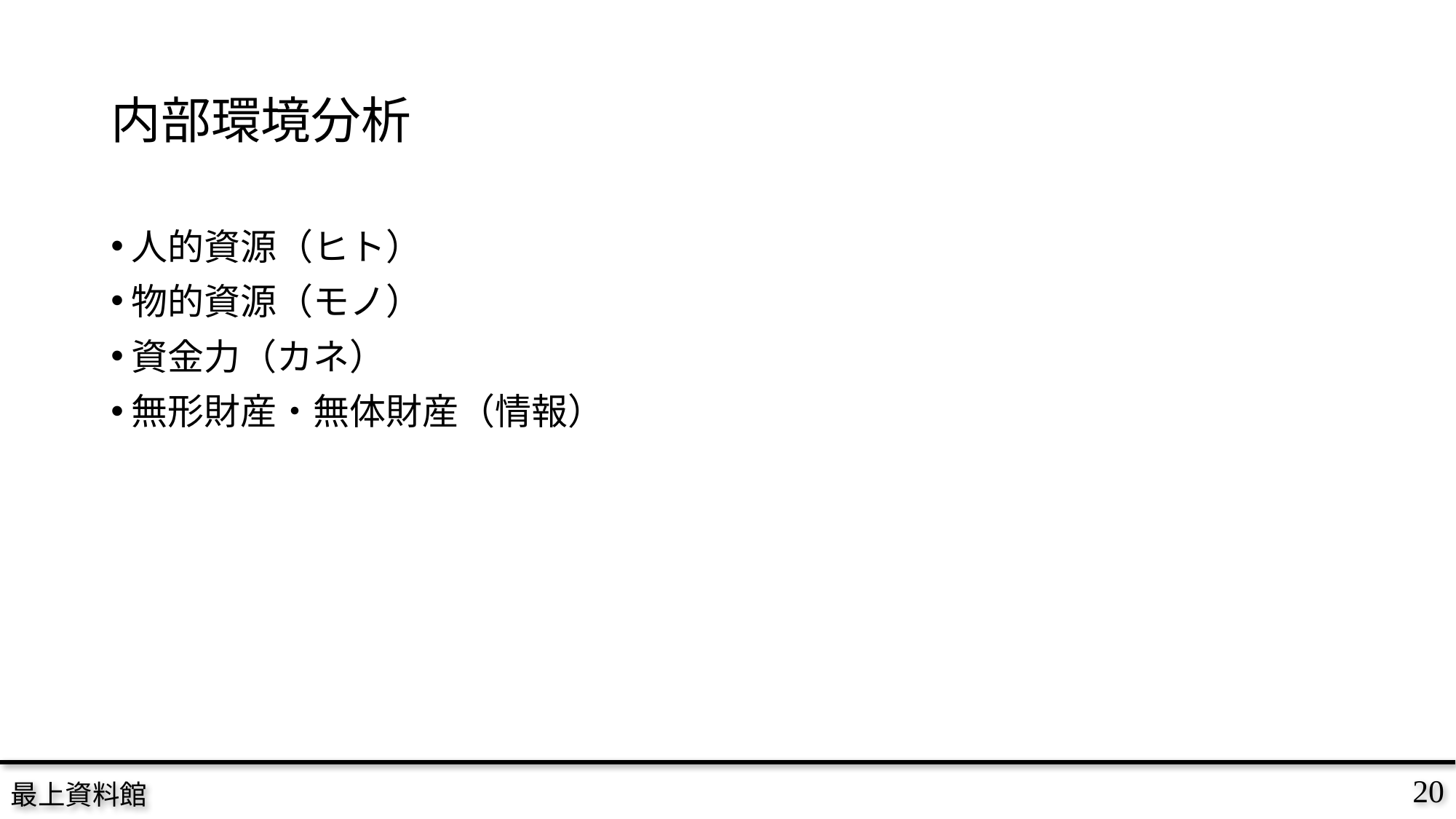

# 内部環境分析
人的資源（ヒト）
物的資源（モノ）
資金力（カネ）
無形財産・無体財産（情報）